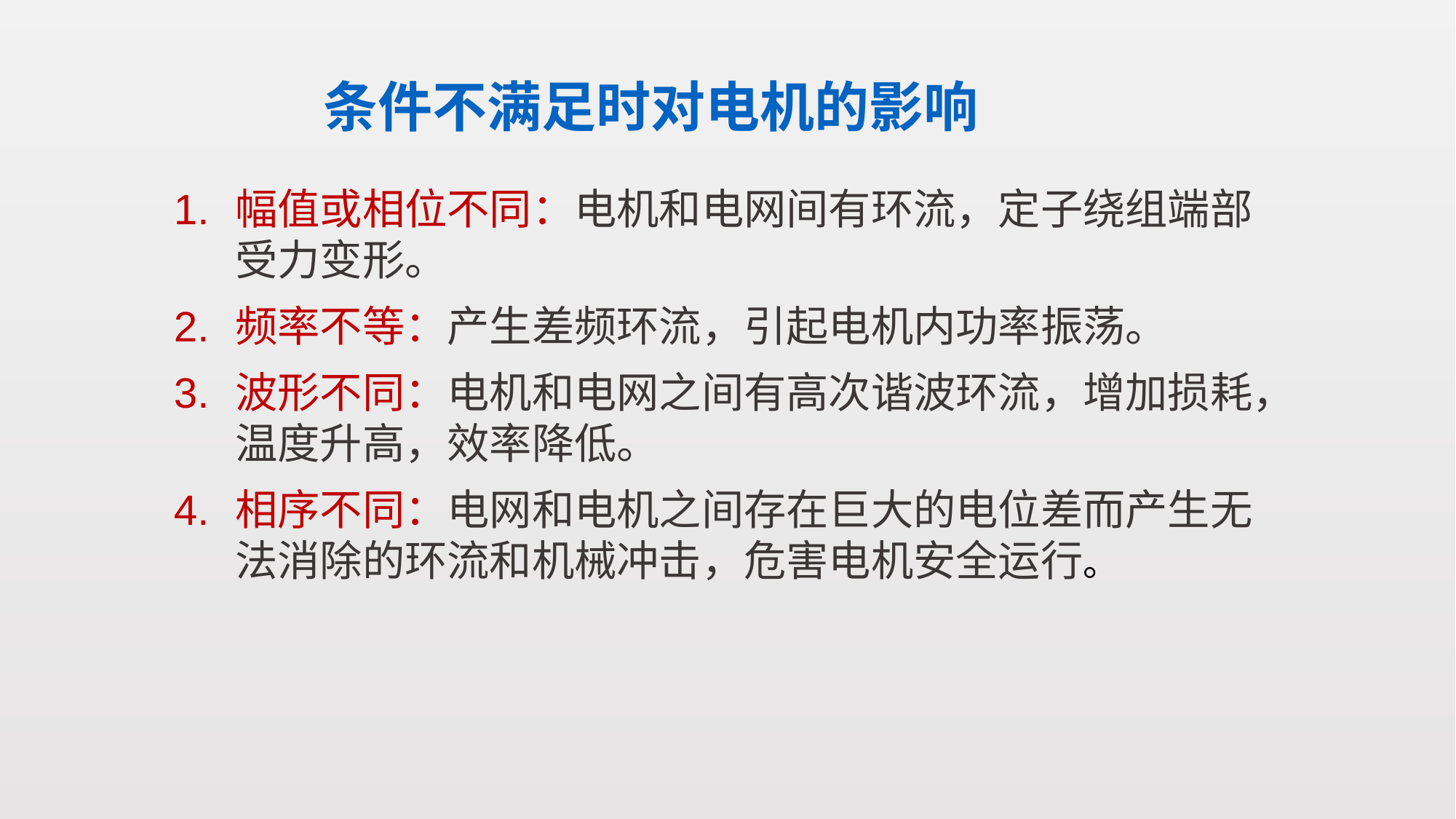

# 条件不满足时对电机的影响
幅值或相位不同：电机和电网间有环流，定子绕组端部受力变形。
频率不等：产生差频环流，引起电机内功率振荡。
波形不同：电机和电网之间有高次谐波环流，增加损耗，温度升高，效率降低。
相序不同：电网和电机之间存在巨大的电位差而产生无法消除的环流和机械冲击，危害电机安全运行。